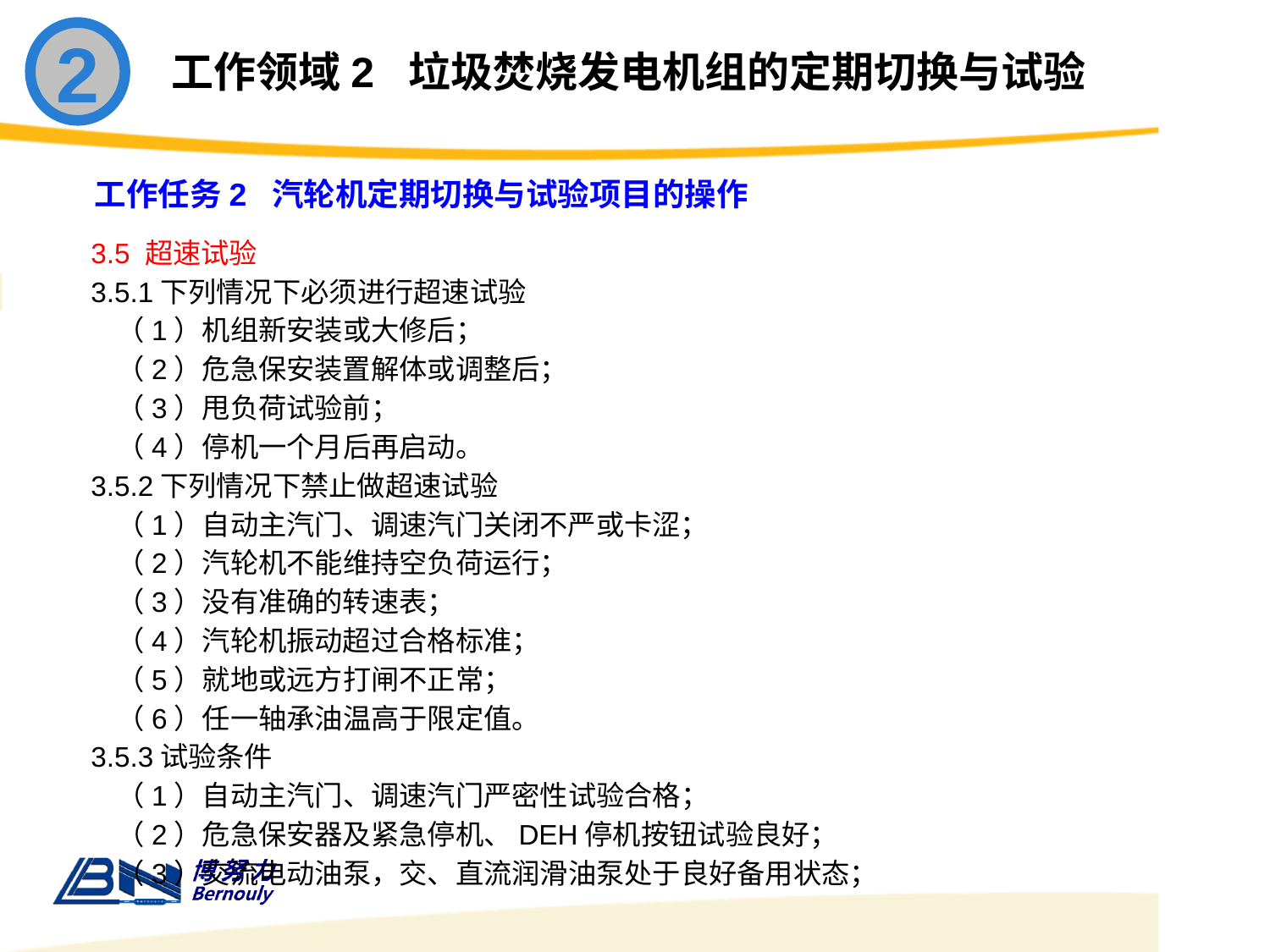

2
工作领域2  垃圾焚烧发电机组的定期切换与试验
工作任务2  汽轮机定期切换与试验项目的操作
3.5 超速试验
3.5.1下列情况下必须进行超速试验
   （1）机组新安装或大修后；
   （2）危急保安装置解体或调整后；
   （3）甩负荷试验前；
   （4）停机一个月后再启动。
3.5.2下列情况下禁止做超速试验
   （1）自动主汽门、调速汽门关闭不严或卡涩；
   （2）汽轮机不能维持空负荷运行；
   （3）没有准确的转速表；
   （4）汽轮机振动超过合格标准；
   （5）就地或远方打闸不正常；
   （6）任一轴承油温高于限定值。
3.5.3试验条件
   （1）自动主汽门、调速汽门严密性试验合格；
   （2）危急保安器及紧急停机、DEH停机按钮试验良好；
   （3）交流电动油泵，交、直流润滑油泵处于良好备用状态；